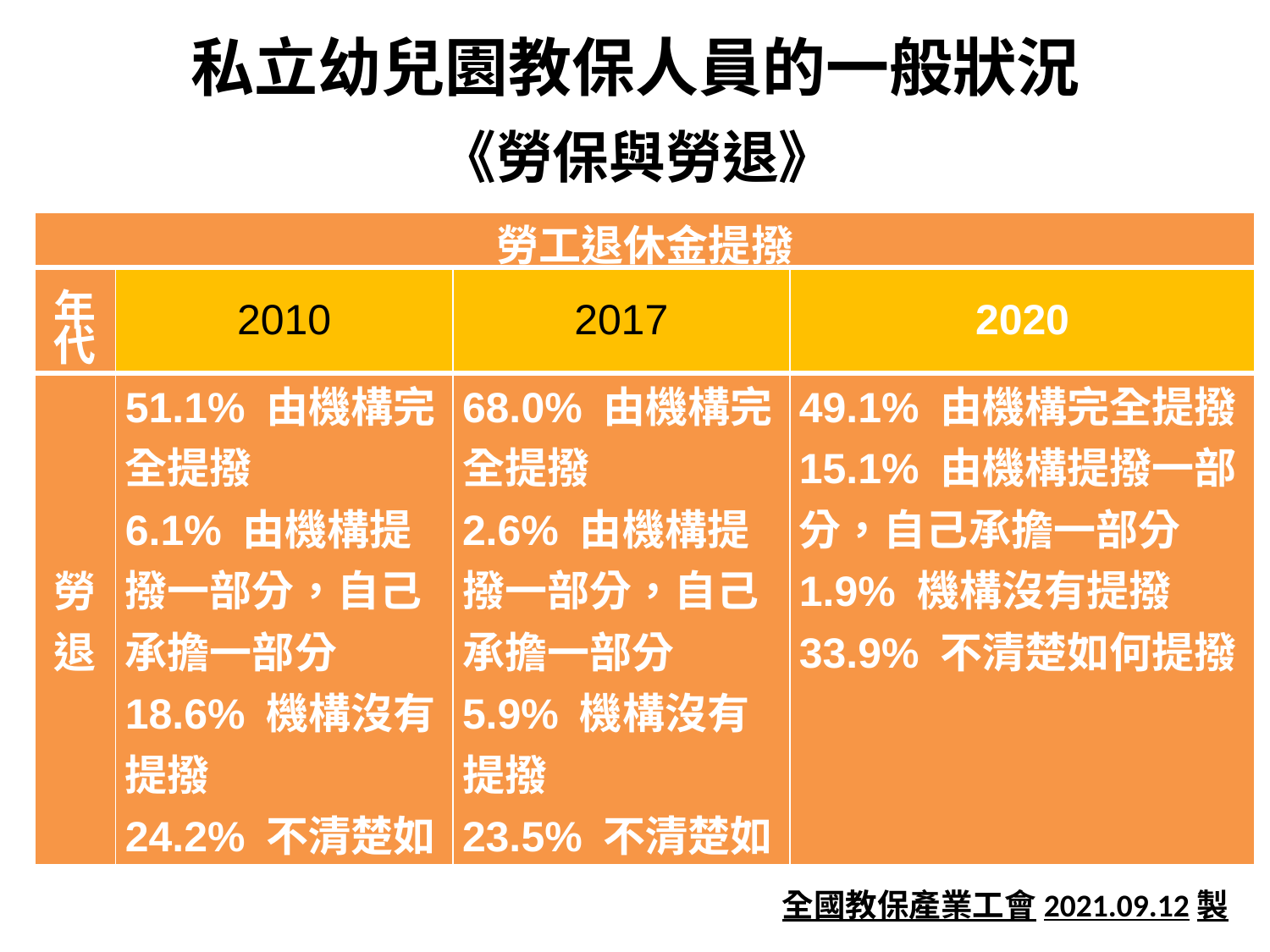

# 私立幼兒園教保人員的一般狀況
《勞保與勞退》
| 勞工退休金提撥 |  |  |  |
| --- | --- | --- | --- |
| 年代 | 2010 | 2017 | 2020 |
| 勞退 | 51.1% 由機構完全提撥 6.1% 由機構提撥一部分，自己承擔一部分 18.6% 機構沒有提撥 24.2% 不清楚如何提撥 | 68.0% 由機構完全提撥 2.6% 由機構提撥一部分，自己承擔一部分 5.9% 機構沒有提撥 23.5% 不清楚如何提撥 | 49.1% 由機構完全提撥 15.1% 由機構提撥一部分，自己承擔一部分 1.9% 機構沒有提撥 33.9% 不清楚如何提撥 |
全國教保產業工會2021.09.12製